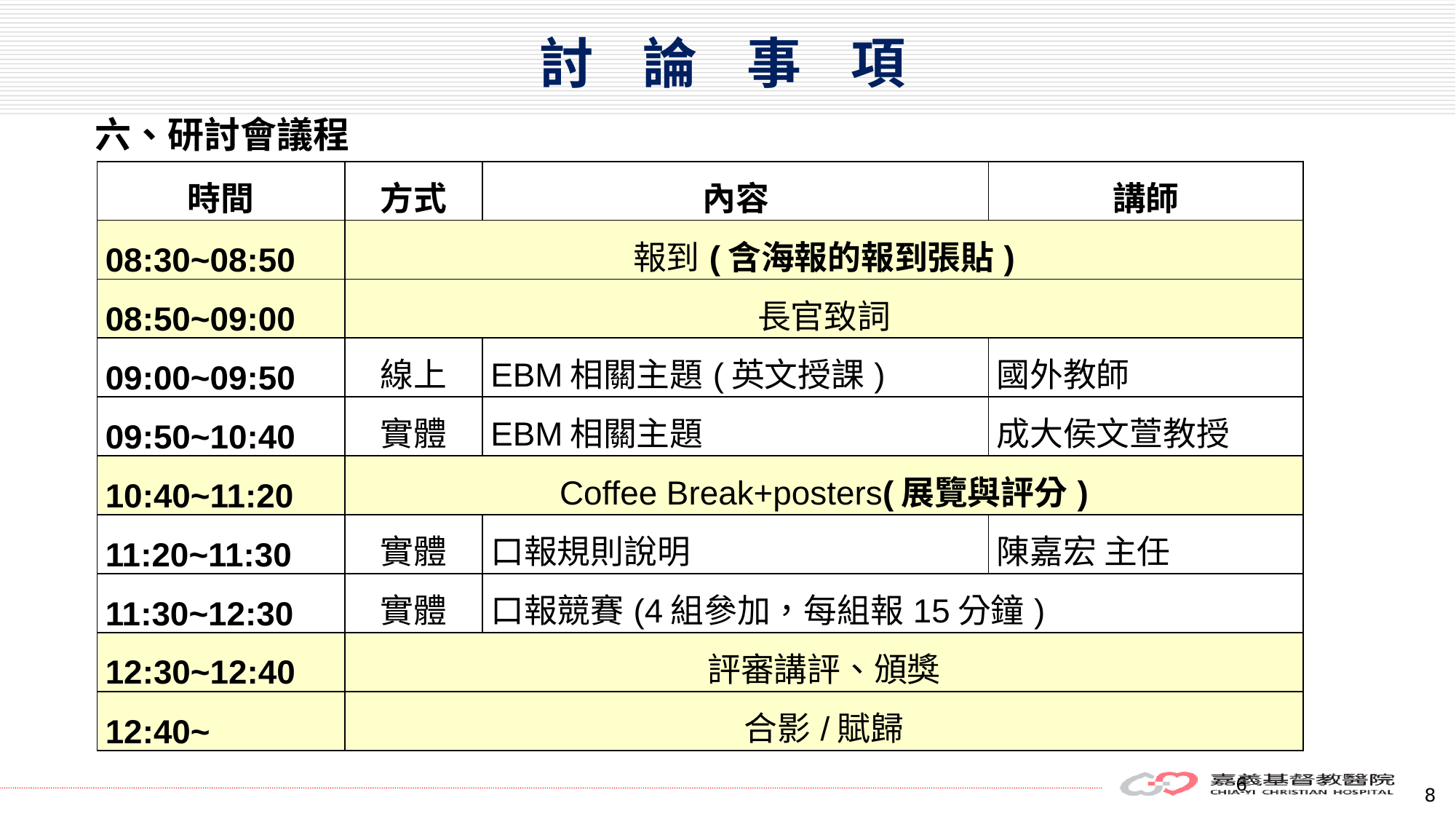

# 討    論    事    項
六、研討會議程
| 時間 | 方式 | 內容 | 講師 |
| --- | --- | --- | --- |
| 08:30~08:50 | 報到(含海報的報到張貼) |  |  |
| 08:50~09:00 | 長官致詞 |  |  |
| 09:00~09:50 | 線上 | EBM相關主題(英文授課) | 國外教師 |
| 09:50~10:40 | 實體 | EBM相關主題 | 成大侯文萱教授 |
| 10:40~11:20 | Coffee Break+posters(展覽與評分) |  |  |
| 11:20~11:30 | 實體 | 口報規則說明 | 陳嘉宏 主任 |
| 11:30~12:30 | 實體 | 口報競賽(4組參加，每組報15分鐘) |  |
| 12:30~12:40 | 評審講評、頒獎 |  |  |
| 12:40~ | 合影/賦歸 |  |  |
6
8